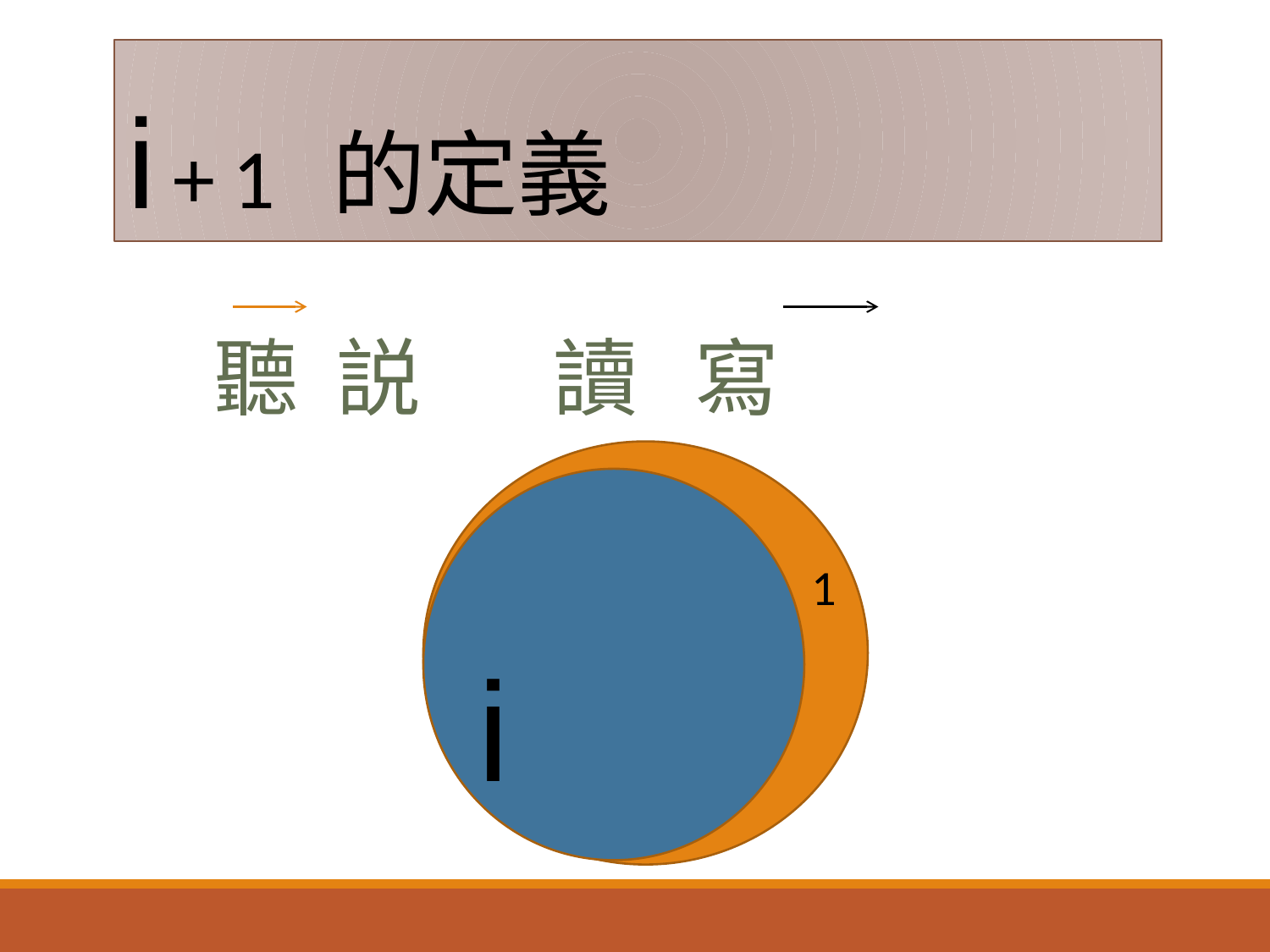

# i + 1  的定義
聽  説       讀   寫

1
i